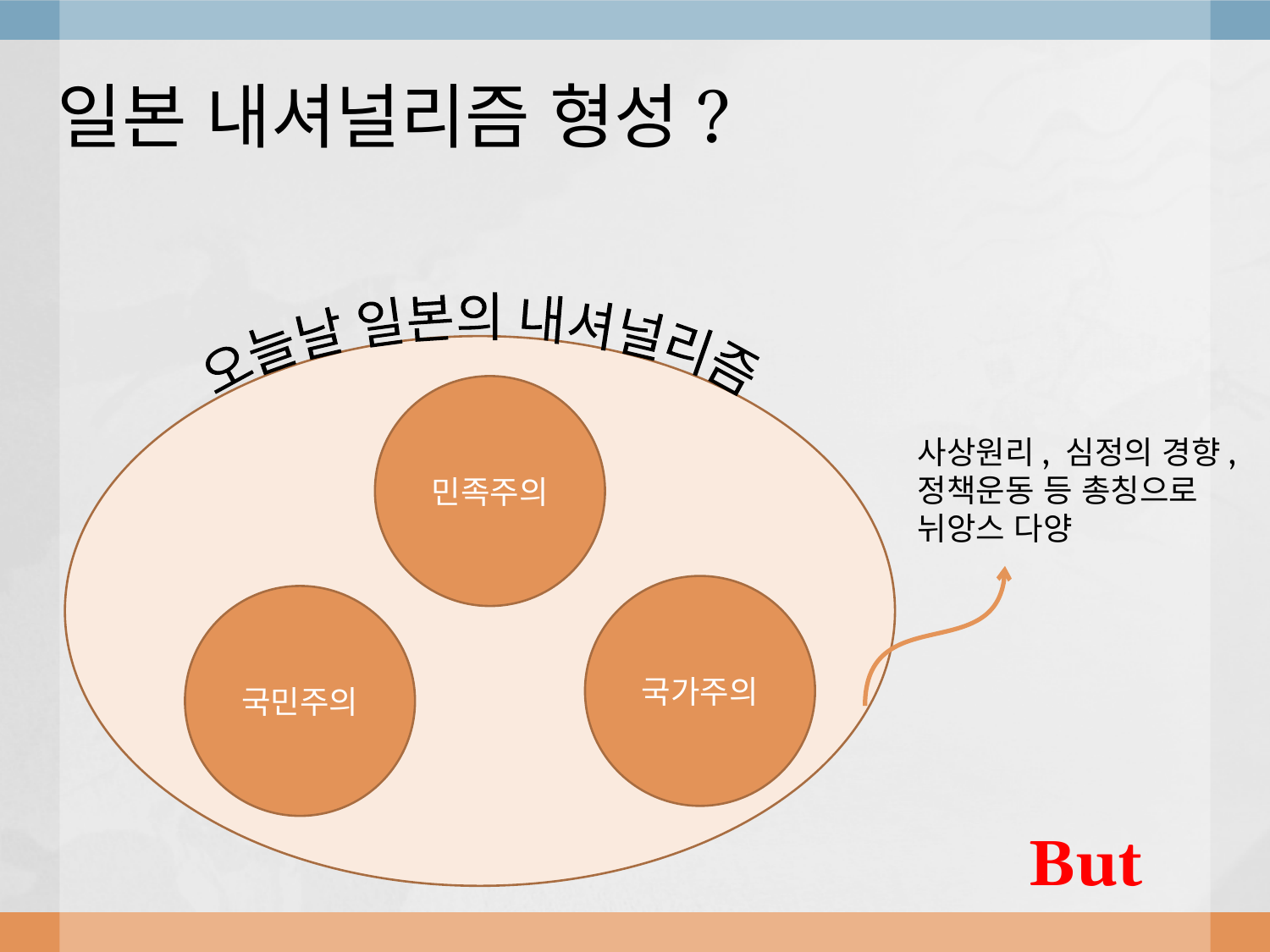

일본 내셔널리즘 형성?
오늘날 일본의 내셔널리즘

민족주의
국가주의
국민주의
사상원리, 심정의 경향, 정책운동 등 총칭으로 뉘앙스 다양
But